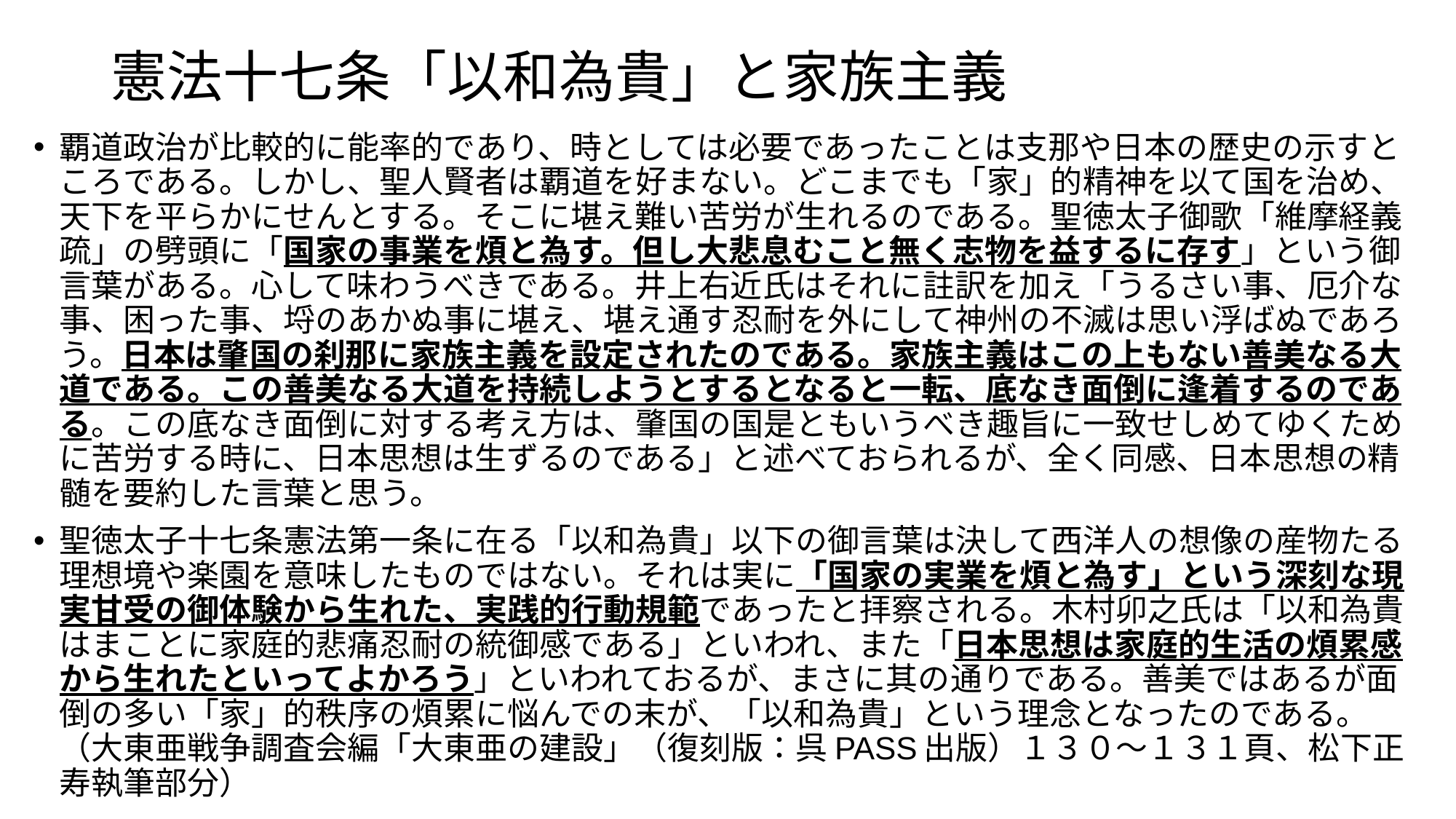

# 憲法十七条「以和為貴」と家族主義
覇道政治が比較的に能率的であり、時としては必要であったことは支那や日本の歴史の示すところである。しかし、聖人賢者は覇道を好まない。どこまでも「家」的精神を以て国を治め、天下を平らかにせんとする。そこに堪え難い苦労が生れるのである。聖徳太子御歌「維摩経義疏」の劈頭に「国家の事業を煩と為す。但し大悲息むこと無く志物を益するに存す」という御言葉がある。心して味わうべきである。井上右近氏はそれに註訳を加え「うるさい事、厄介な事、困った事、埒のあかぬ事に堪え、堪え通す忍耐を外にして神州の不滅は思い浮ばぬであろう。日本は肇国の刹那に家族主義を設定されたのである。家族主義はこの上もない善美なる大道である。この善美なる大道を持続しようとするとなると一転、底なき面倒に逢着するのである。この底なき面倒に対する考え方は、肇国の国是ともいうべき趣旨に一致せしめてゆくために苦労する時に、日本思想は生ずるのである」と述べておられるが、全く同感、日本思想の精髄を要約した言葉と思う。
聖徳太子十七条憲法第一条に在る「以和為貴」以下の御言葉は決して西洋人の想像の産物たる理想境や楽園を意味したものではない。それは実に「国家の実業を煩と為す」という深刻な現実甘受の御体験から生れた、実践的行動規範であったと拝察される。木村卯之氏は「以和為貴はまことに家庭的悲痛忍耐の統御感である」といわれ、また「日本思想は家庭的生活の煩累感から生れたといってよかろう」といわれておるが、まさに其の通りである。善美ではあるが面倒の多い「家」的秩序の煩累に悩んでの末が、「以和為貴」という理念となったのである。（大東亜戦争調査会編「大東亜の建設」（復刻版：呉PASS出版）１３０～１３１頁、松下正寿執筆部分）